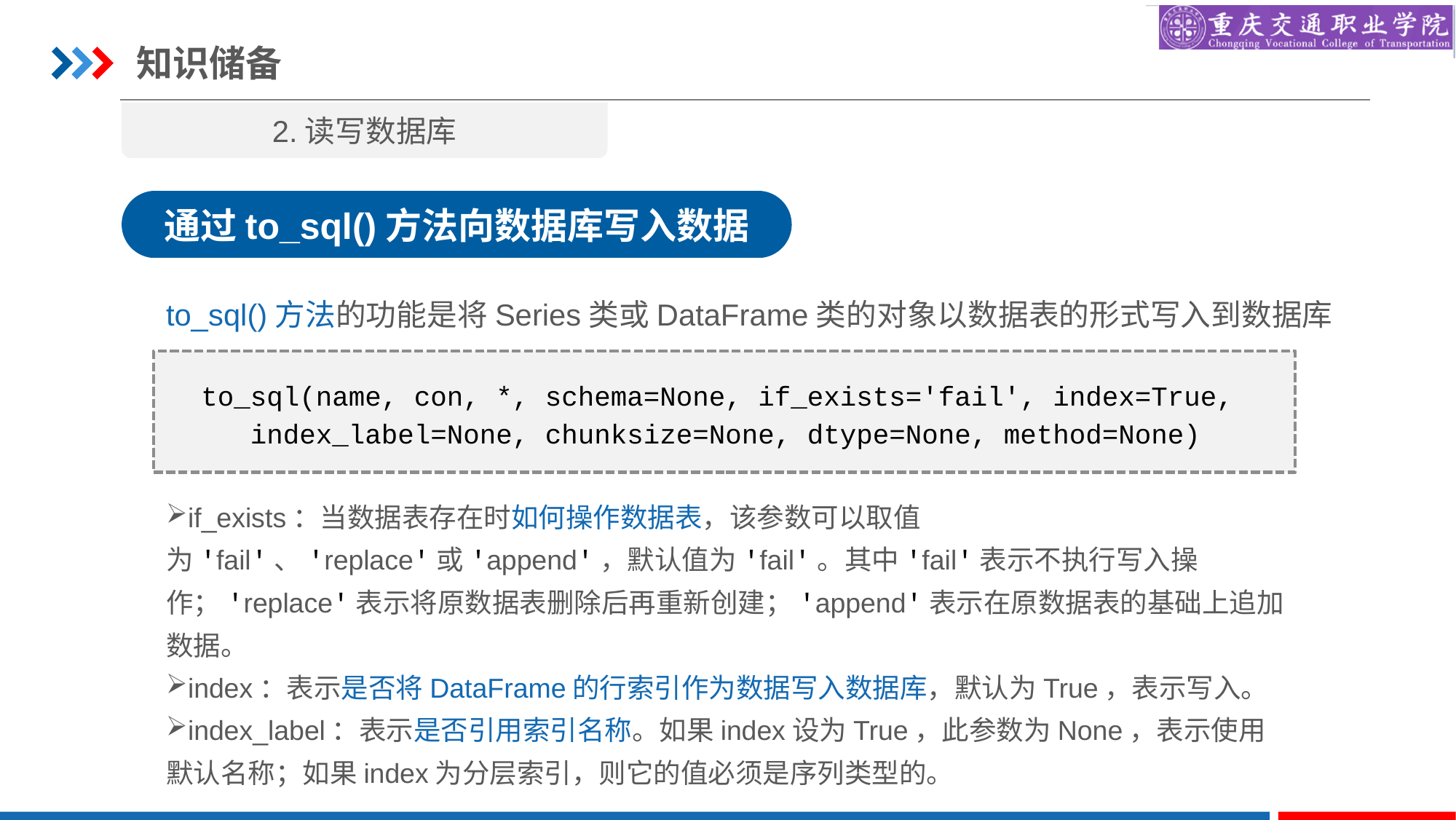

知识储备

2.读写数据库
通过to_sql()方法向数据库写入数据
to_sql()方法的功能是将Series类或DataFrame类的对象以数据表的形式写入到数据库中。

to_sql(name, con, *, schema=None, if_exists='fail', index=True,
index_label=None, chunksize=None, dtype=None, method=None)
if_exists：当数据表存在时如何操作数据表，该参数可以取值为'fail'、'replace'或'append'，默认值为'fail'。其中'fail'表示不执行写入操作；'replace'表示将原数据表删除后再重新创建；'append'表示在原数据表的基础上追加数据。
index：表示是否将DataFrame的行索引作为数据写入数据库，默认为True，表示写入。
index_label：表示是否引用索引名称。如果index设为True，此参数为None，表示使用默认名称；如果index为分层索引，则它的值必须是序列类型的。